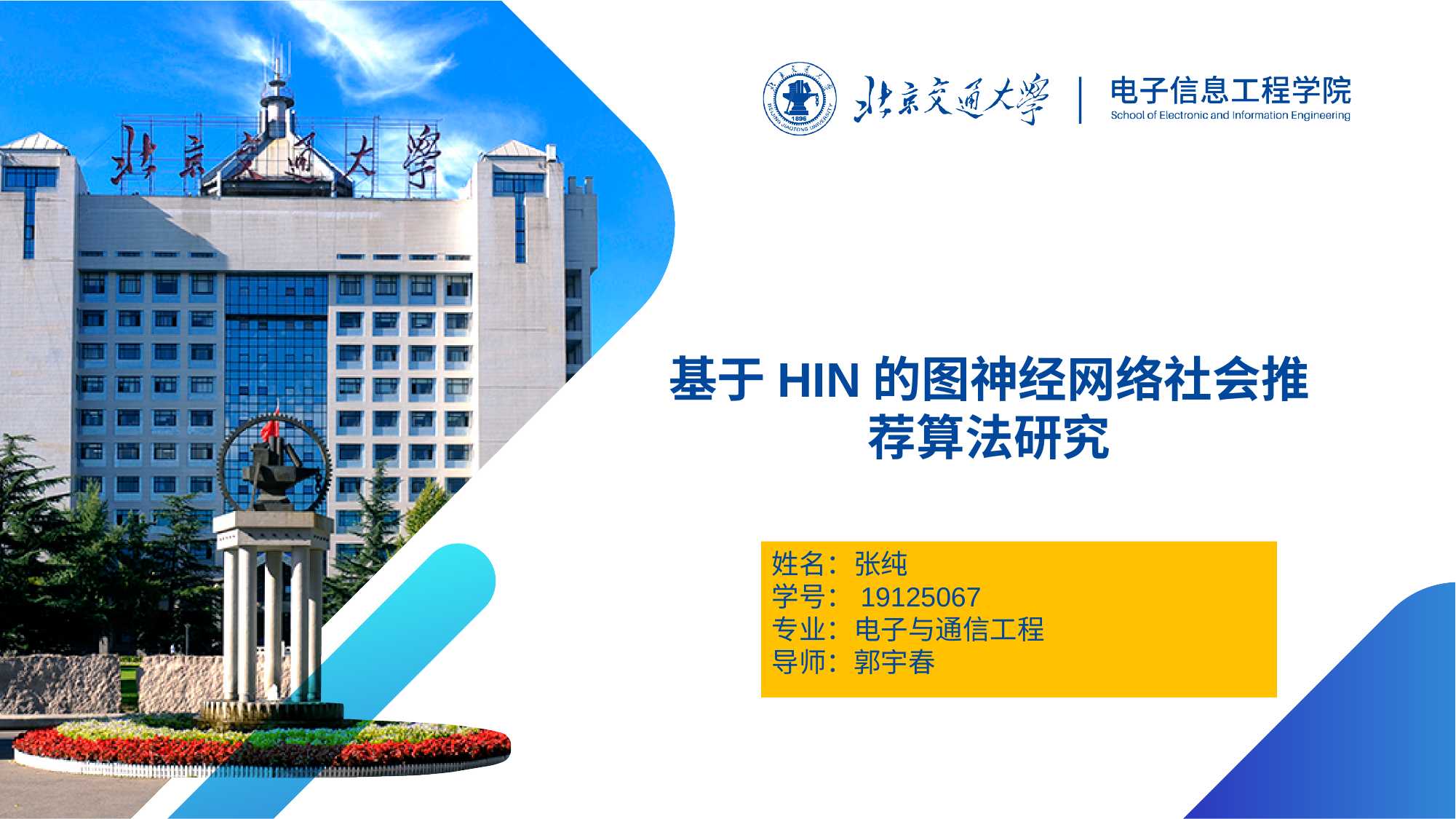

基于HIN的图神经网络社会推荐算法研究

姓名：张纯
学号：19125067
专业：电子与通信工程
导师：郭宇春